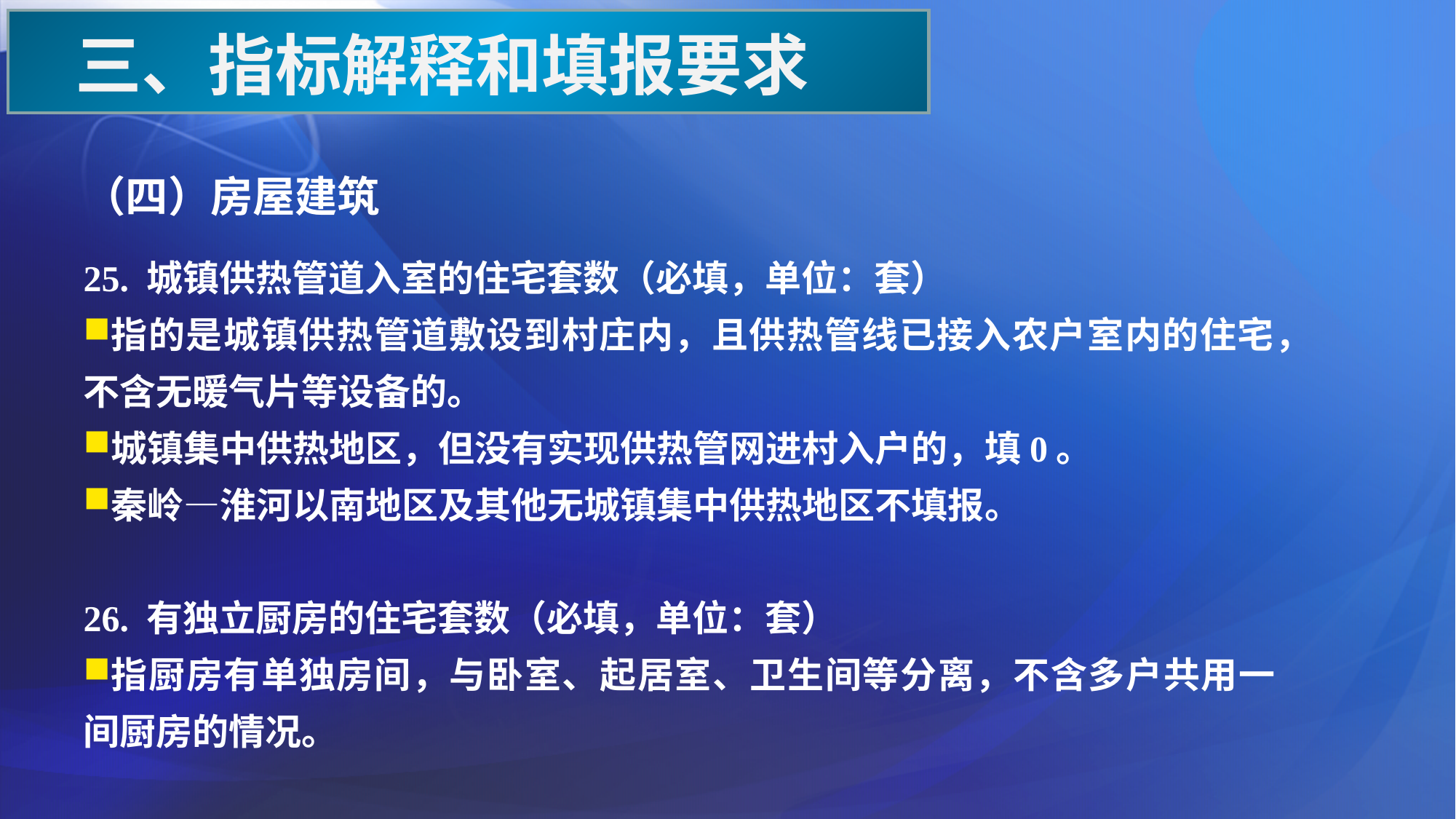

三、指标解释和填报要求
（四）房屋建筑

25. 城镇供热管道入室的住宅套数（必填，单位：套）
指的是城镇供热管道敷设到村庄内，且供热管线已接入农户室内的住宅，不含无暖气片等设备的。
城镇集中供热地区，但没有实现供热管网进村入户的，填0。
秦岭—淮河以南地区及其他无城镇集中供热地区不填报。

26. 有独立厨房的住宅套数（必填，单位：套）
指厨房有单独房间，与卧室、起居室、卫生间等分离，不含多户共用一间厨房的情况。